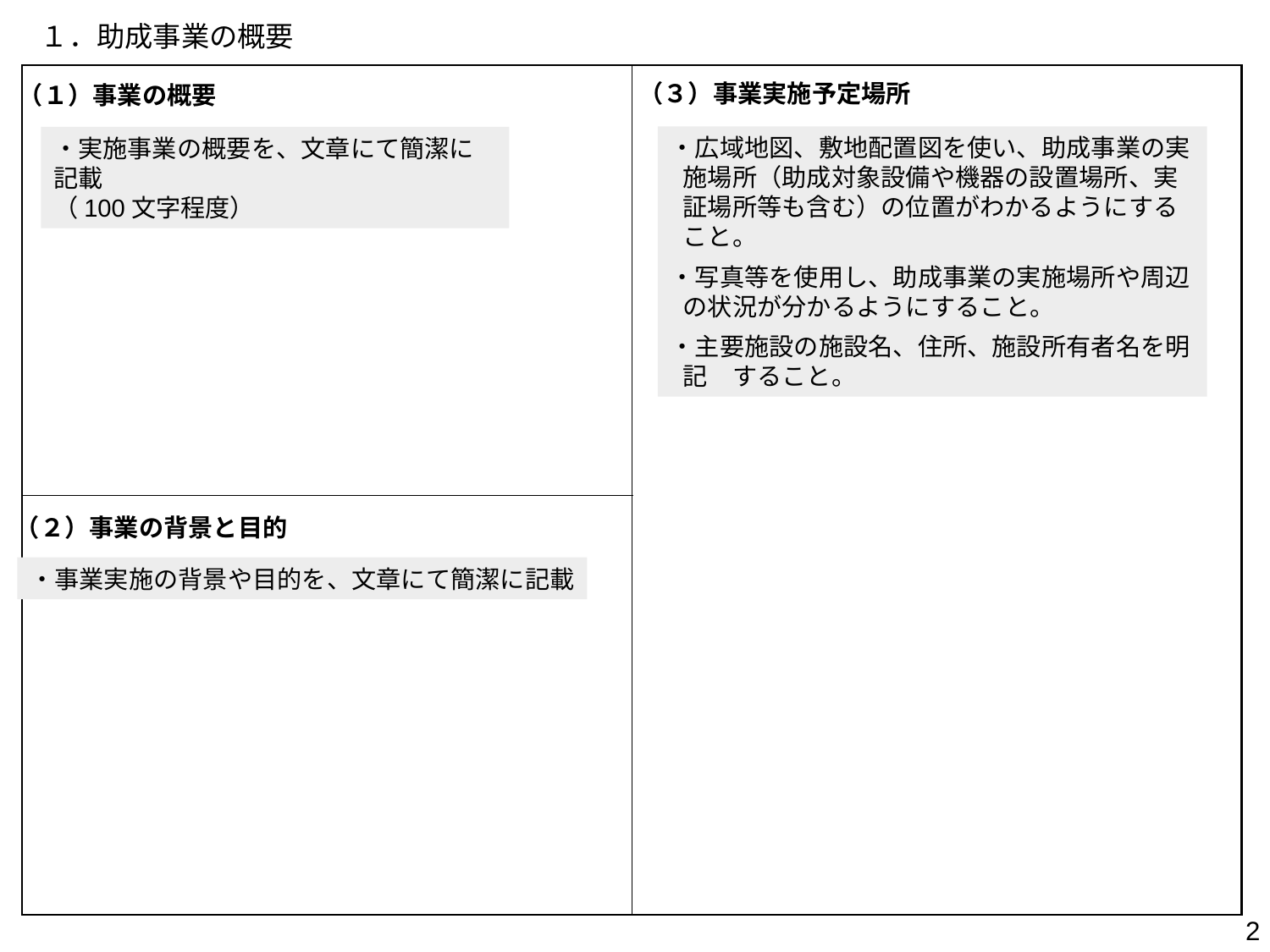

# １．助成事業の概要

（３）事業実施予定場所
（１）事業の概要
・広域地図、敷地配置図を使い、助成事業の実施場所（助成対象設備や機器の設置場所、実証場所等も含む）の位置がわかるようにすること。
・写真等を使用し、助成事業の実施場所や周辺の状況が分かるようにすること。
・主要施設の施設名、住所、施設所有者名を明記　すること。
・実施事業の概要を、文章にて簡潔に記載
（100文字程度）
（２）事業の背景と目的
・事業実施の背景や目的を、文章にて簡潔に記載
2